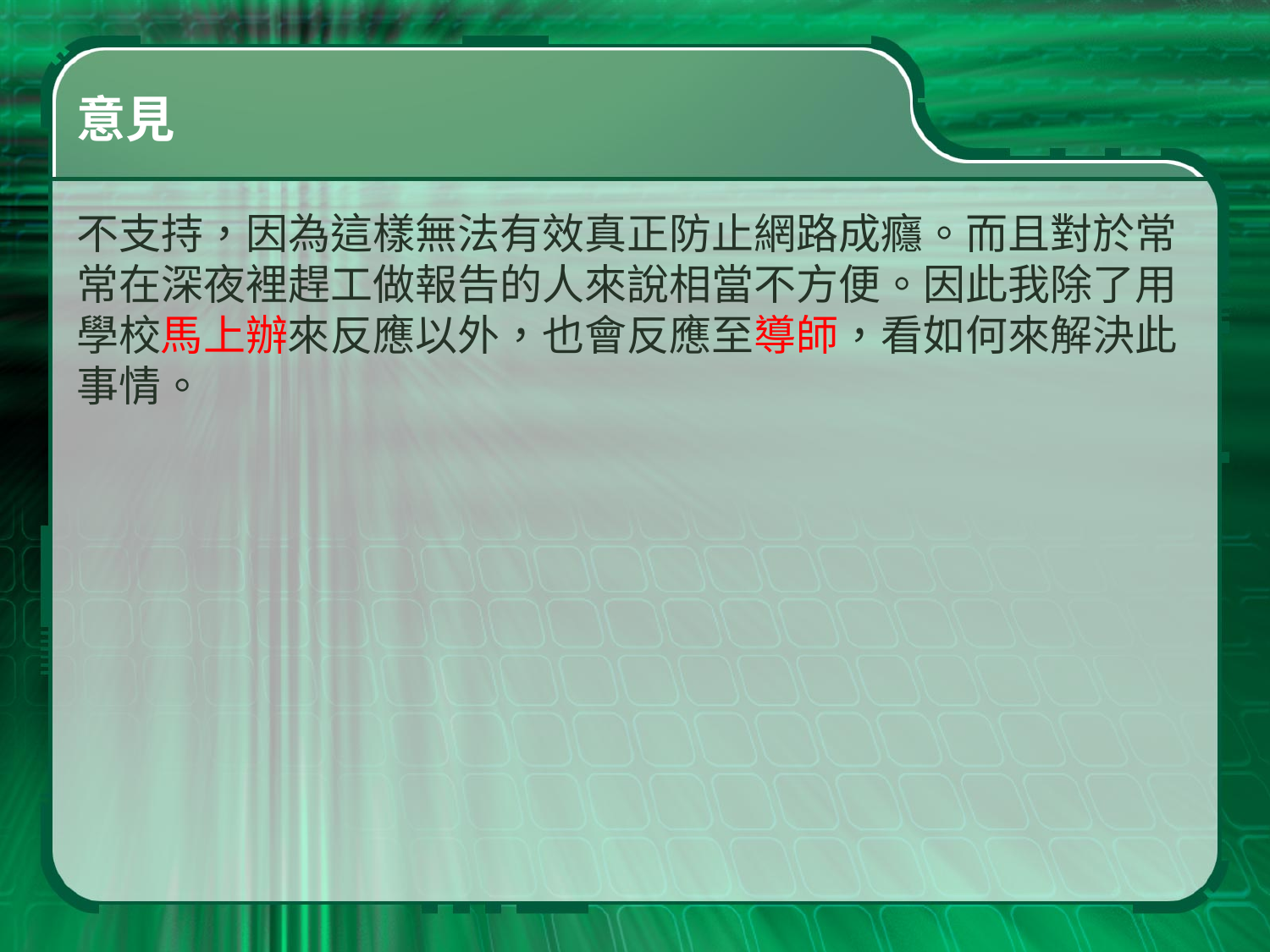

# 意見
不支持，因為這樣無法有效真正防止網路成癮。而且對於常常在深夜裡趕工做報告的人來說相當不方便。因此我除了用學校馬上辦來反應以外，也會反應至導師，看如何來解決此事情。